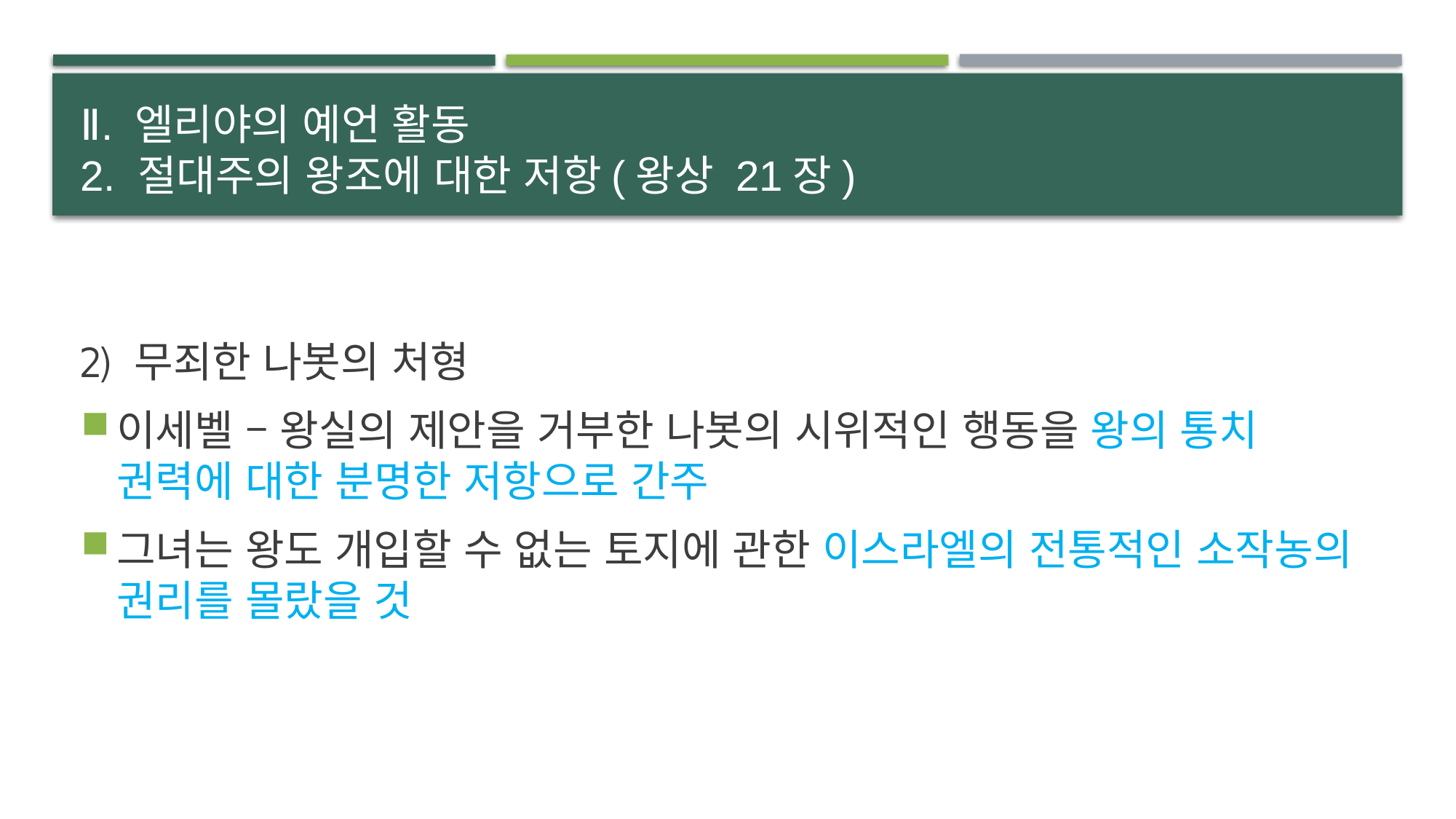

# Ⅱ. 엘리야의 예언 활동 2. 절대주의 왕조에 대한 저항(왕상 21장)
2) 무죄한 나봇의 처형
이세벨 – 왕실의 제안을 거부한 나봇의 시위적인 행동을 왕의 통치 권력에 대한 분명한 저항으로 간주
그녀는 왕도 개입할 수 없는 토지에 관한 이스라엘의 전통적인 소작농의 권리를 몰랐을 것